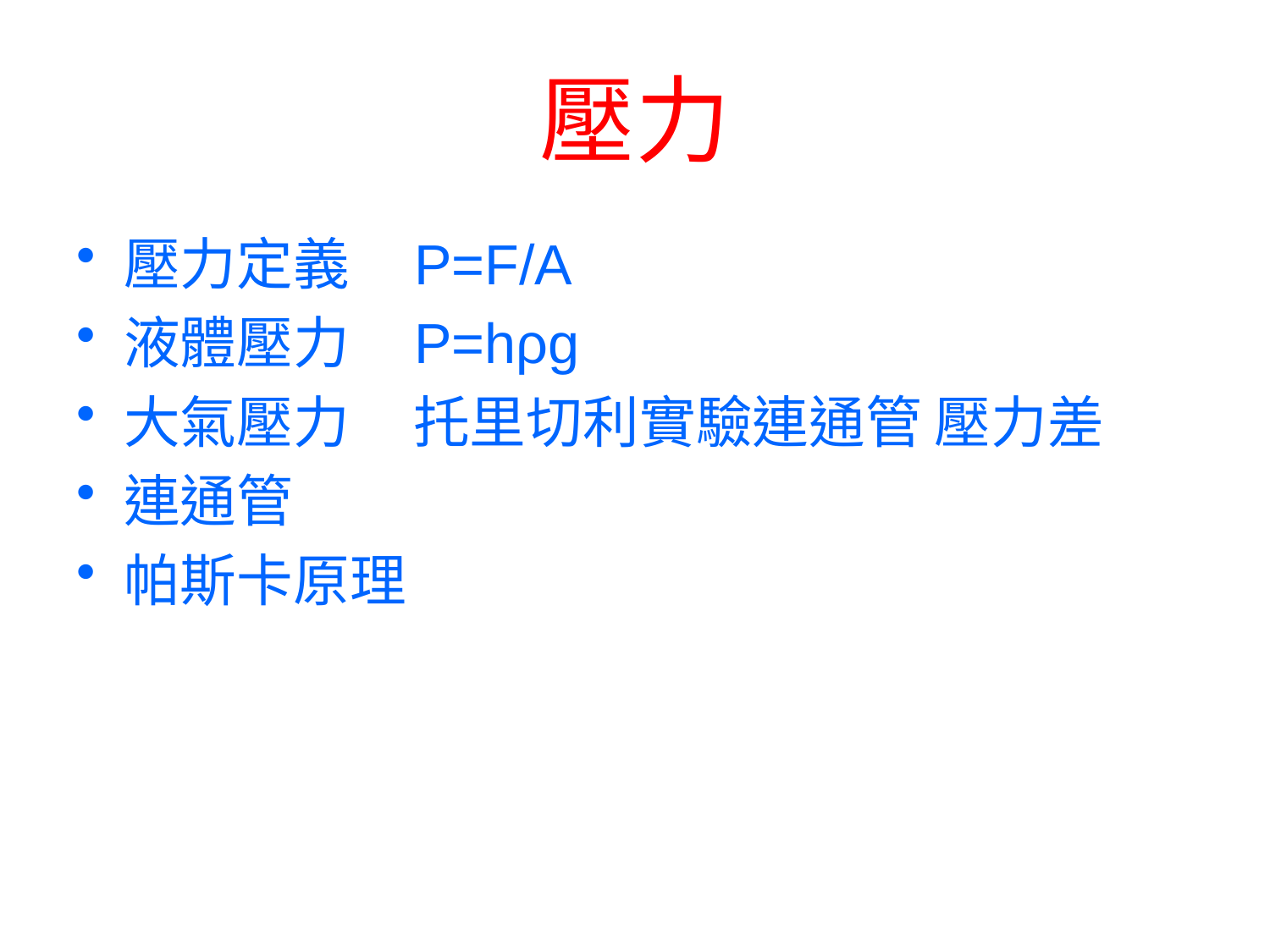

# 壓力
壓力定義    P=F/A
液體壓力    P=hρg
大氣壓力     托里切利實驗連通管 壓力差
連通管
帕斯卡原理